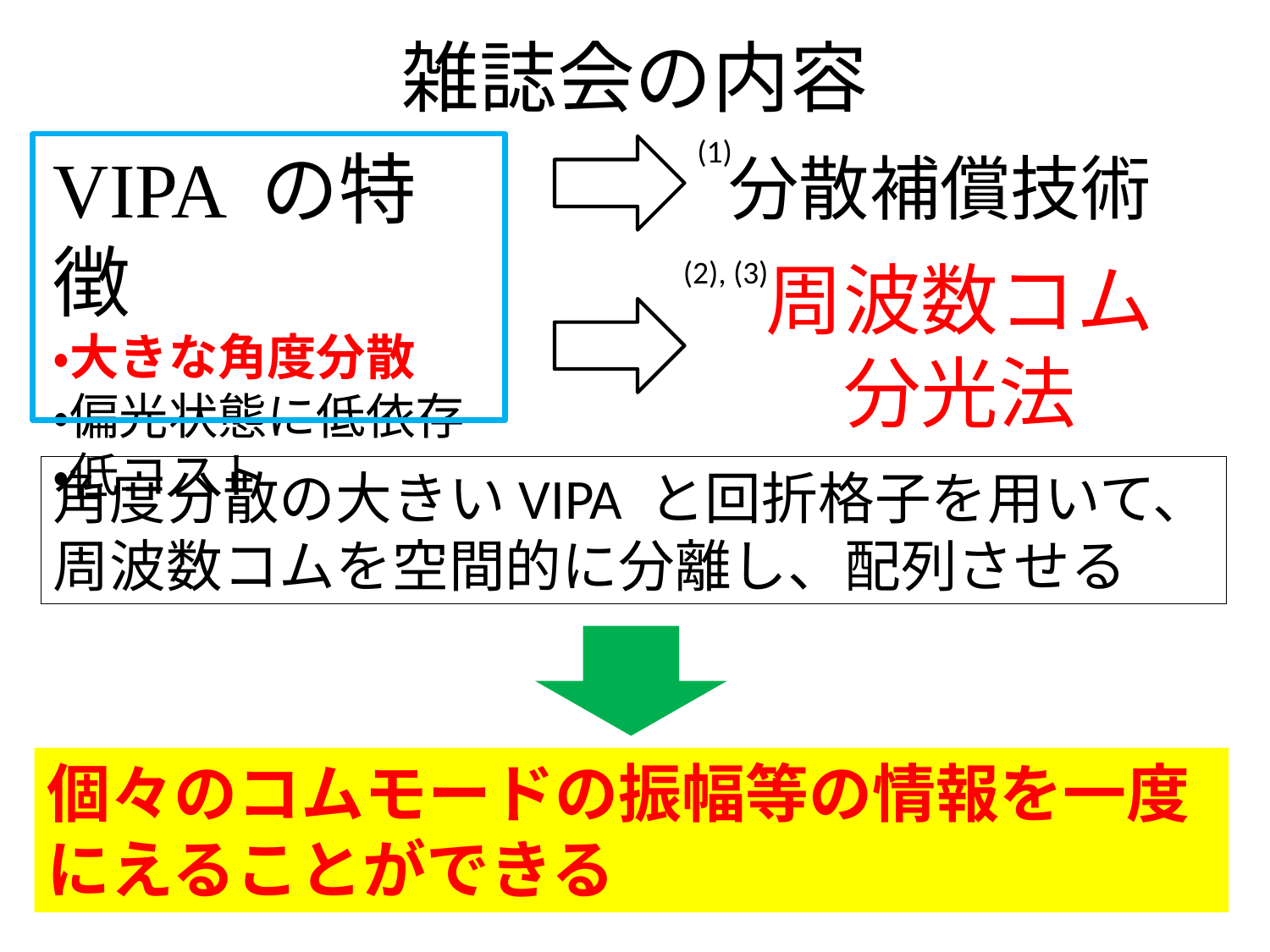

# 雑誌会の内容
(1)

VIPA の特徴
・大きな角度分散
・偏光状態に低依存
・低コスト

分散補償技術
周波数コム分光法

(2), (3)
角度分散の大きいVIPA と回折格子を用いて、周波数コムを空間的に分離し、配列させる

個々のコムモードの振幅等の情報を一度にえることができる